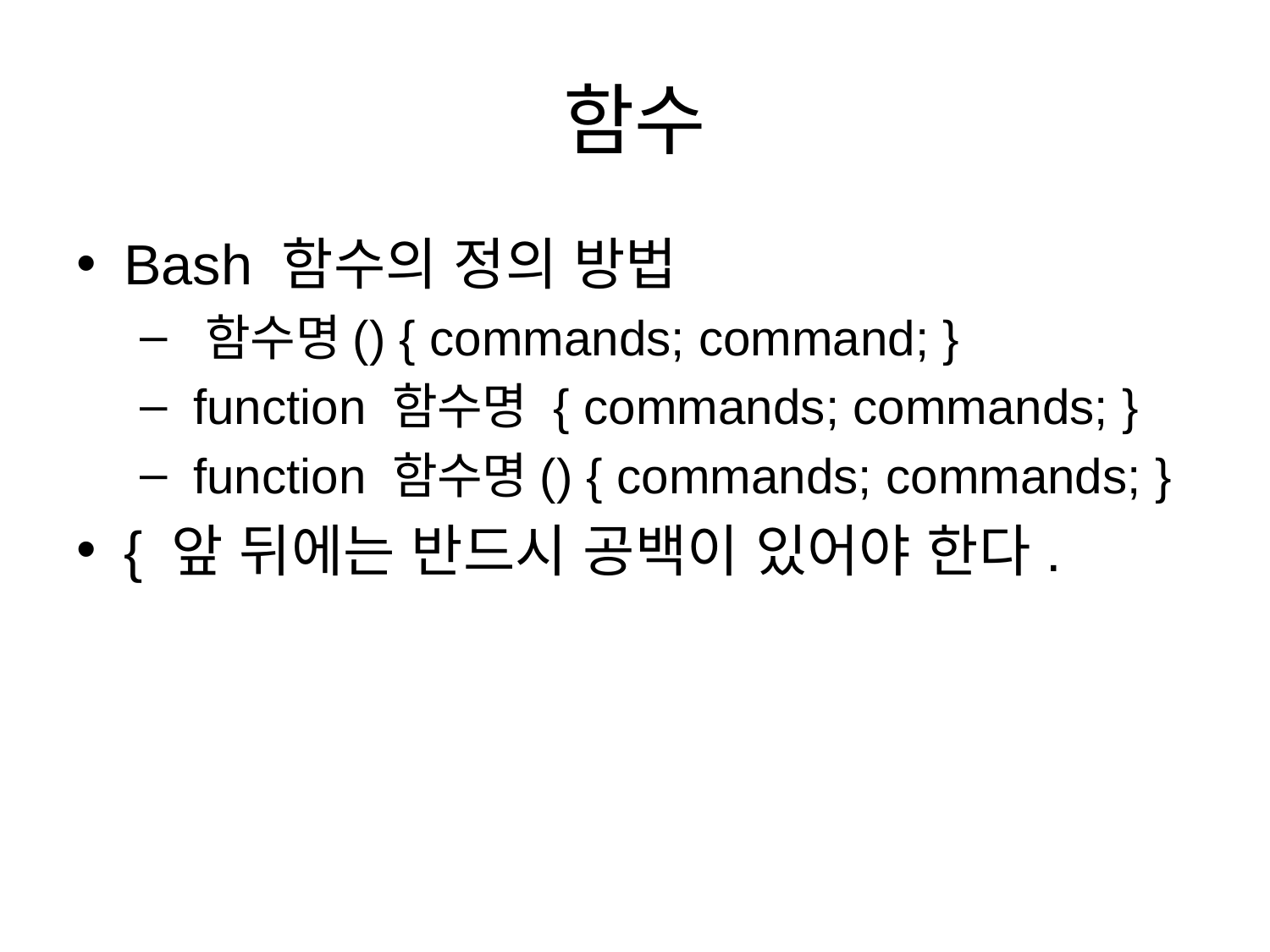

# 함수
Bash 함수의 정의 방법
 함수명() { commands; command; }
 function 함수명 { commands; commands; }
 function 함수명() { commands; commands; }
{ 앞 뒤에는 반드시 공백이 있어야 한다.